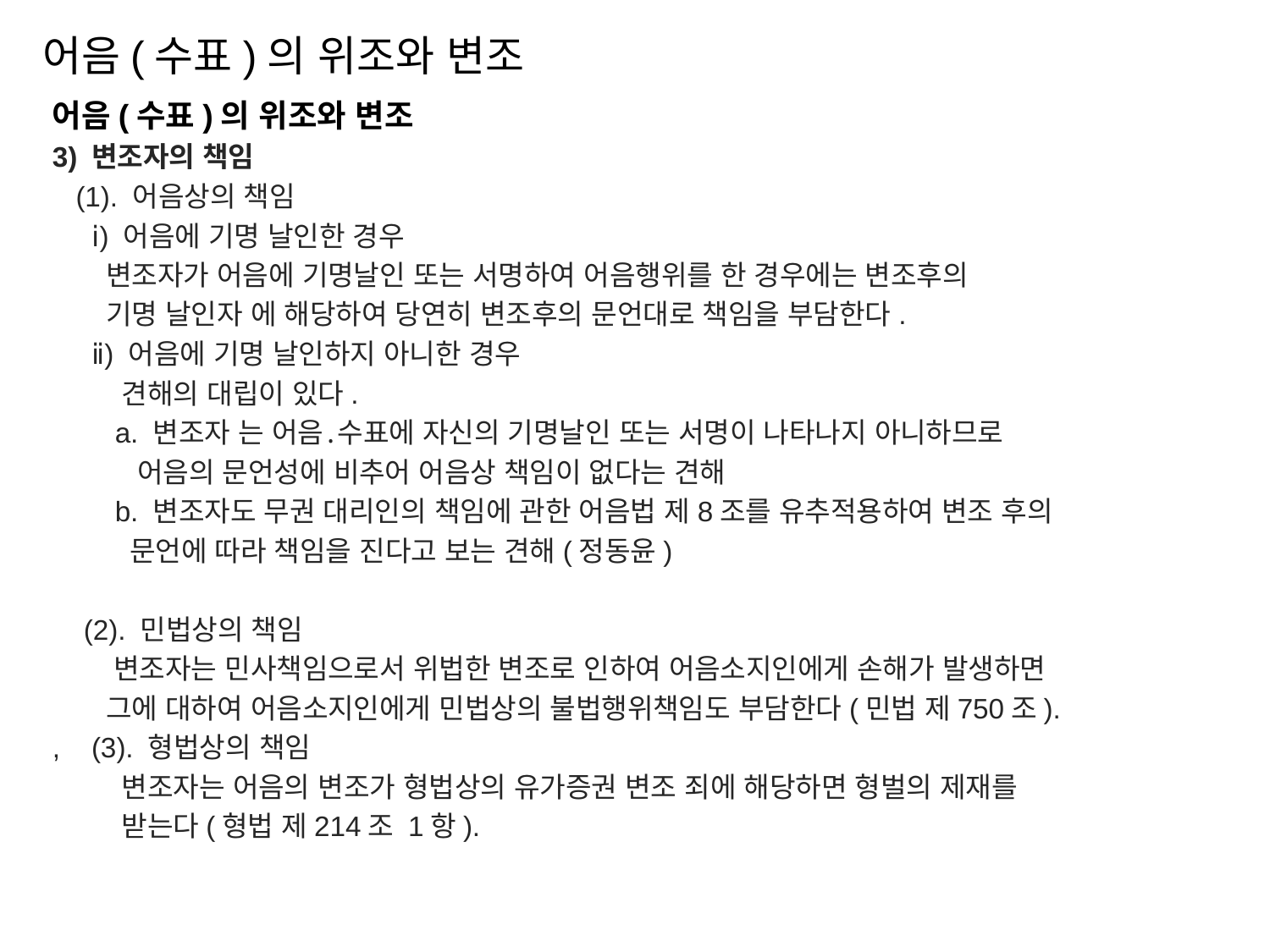

# 어음(수표)의 위조와 변조
어음(수표)의 위조와 변조
3) 변조자의 책임
   (1). 어음상의 책임
     ⅰ) 어음에 기명 날인한 경우
      변조자가 어음에 기명날인 또는 서명하여 어음행위를 한 경우에는 변조후의
      기명 날인자 에 해당하여 당연히 변조후의 문언대로 책임을 부담한다.
     ⅱ) 어음에 기명 날인하지 아니한 경우
        견해의 대립이 있다.
        a. 변조자 는 어음․수표에 자신의 기명날인 또는 서명이 나타나지 아니하므로
          어음의 문언성에 비추어 어음상 책임이 없다는 견해
        b. 변조자도 무권 대리인의 책임에 관한 어음법 제8조를 유추적용하여 변조 후의
         문언에 따라 책임을 진다고 보는 견해(정동윤)

    (2). 민법상의 책임
       변조자는 민사책임으로서 위법한 변조로 인하여 어음소지인에게 손해가 발생하면
      그에 대하여 어음소지인에게 민법상의 불법행위책임도 부담한다(민법 제750조).
,    (3). 형법상의 책임
        변조자는 어음의 변조가 형법상의 유가증권 변조 죄에 해당하면 형벌의 제재를
        받는다(형법 제214조 1항).